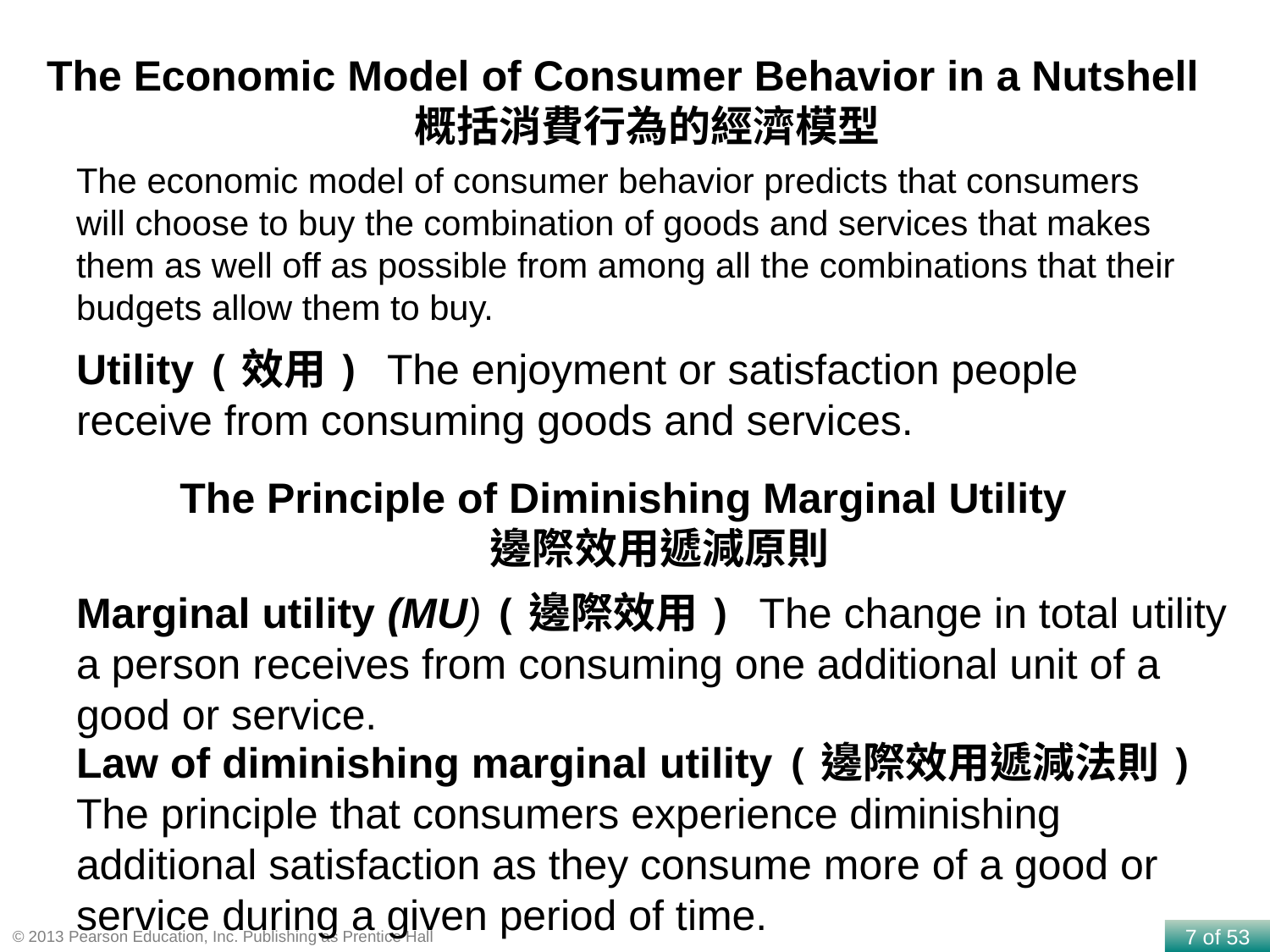

The Economic Model of Consumer Behavior in a Nutshell
概括消費行為的經濟模型
The economic model of consumer behavior predicts that consumers will choose to buy the combination of goods and services that makes them as well off as possible from among all the combinations that their budgets allow them to buy.
Utility (效用) The enjoyment or satisfaction people receive from consuming goods and services.
The Principle of Diminishing Marginal Utility
邊際效用遞減原則
Marginal utility (MU) (邊際效用) The change in total utility a person receives from consuming one additional unit of a good or service.
Law of diminishing marginal utility (邊際效用遞減法則) The principle that consumers experience diminishing additional satisfaction as they consume more of a good or service during a given period of time.